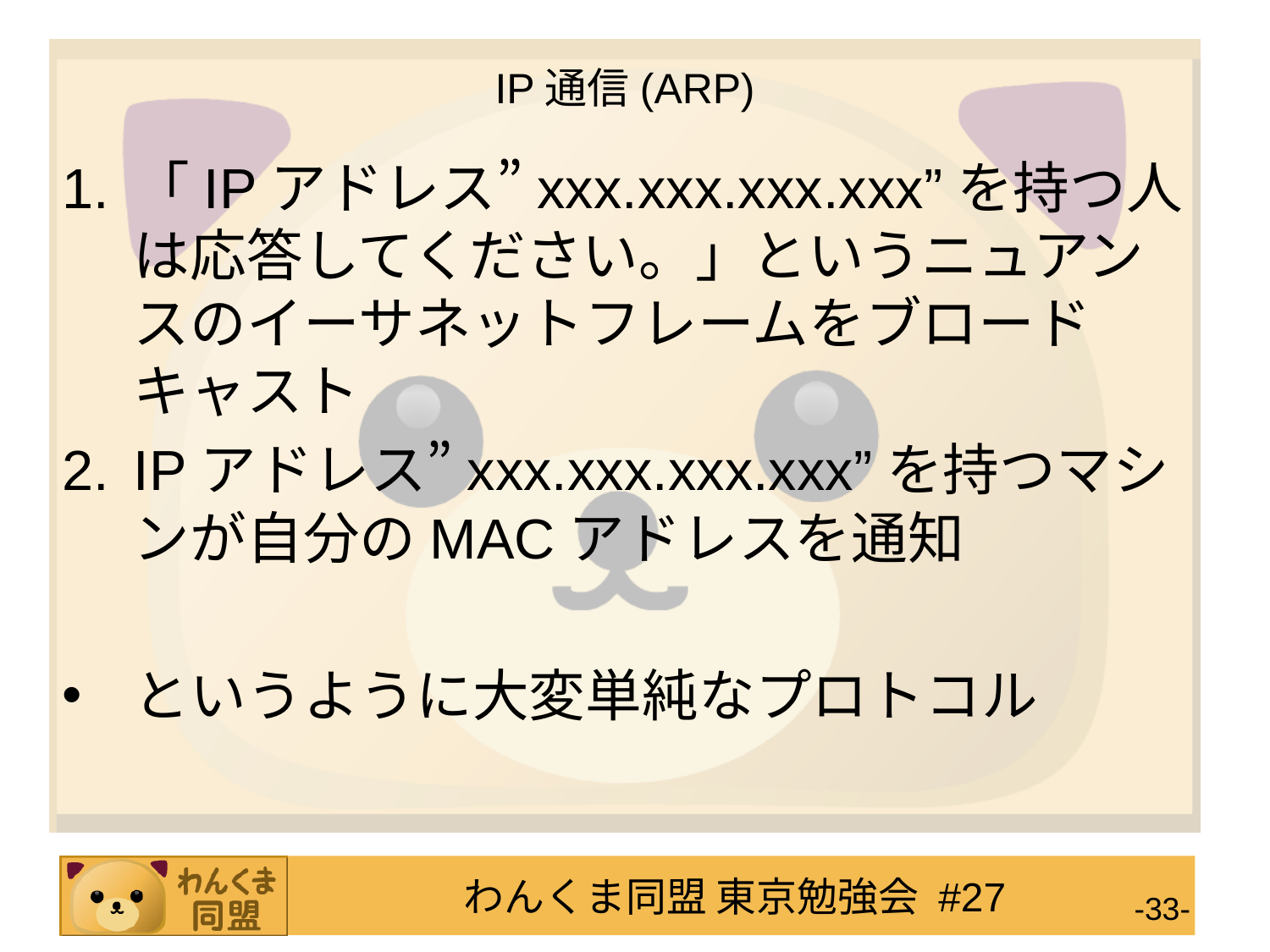

# IP通信(ARP)
「IPアドレス”xxx.xxx.xxx.xxx”を持つ人は応答してください。」というニュアンスのイーサネットフレームをブロードキャスト
IPアドレス”xxx.xxx.xxx.xxx”を持つマシンが自分のMACアドレスを通知

というように大変単純なプロトコル